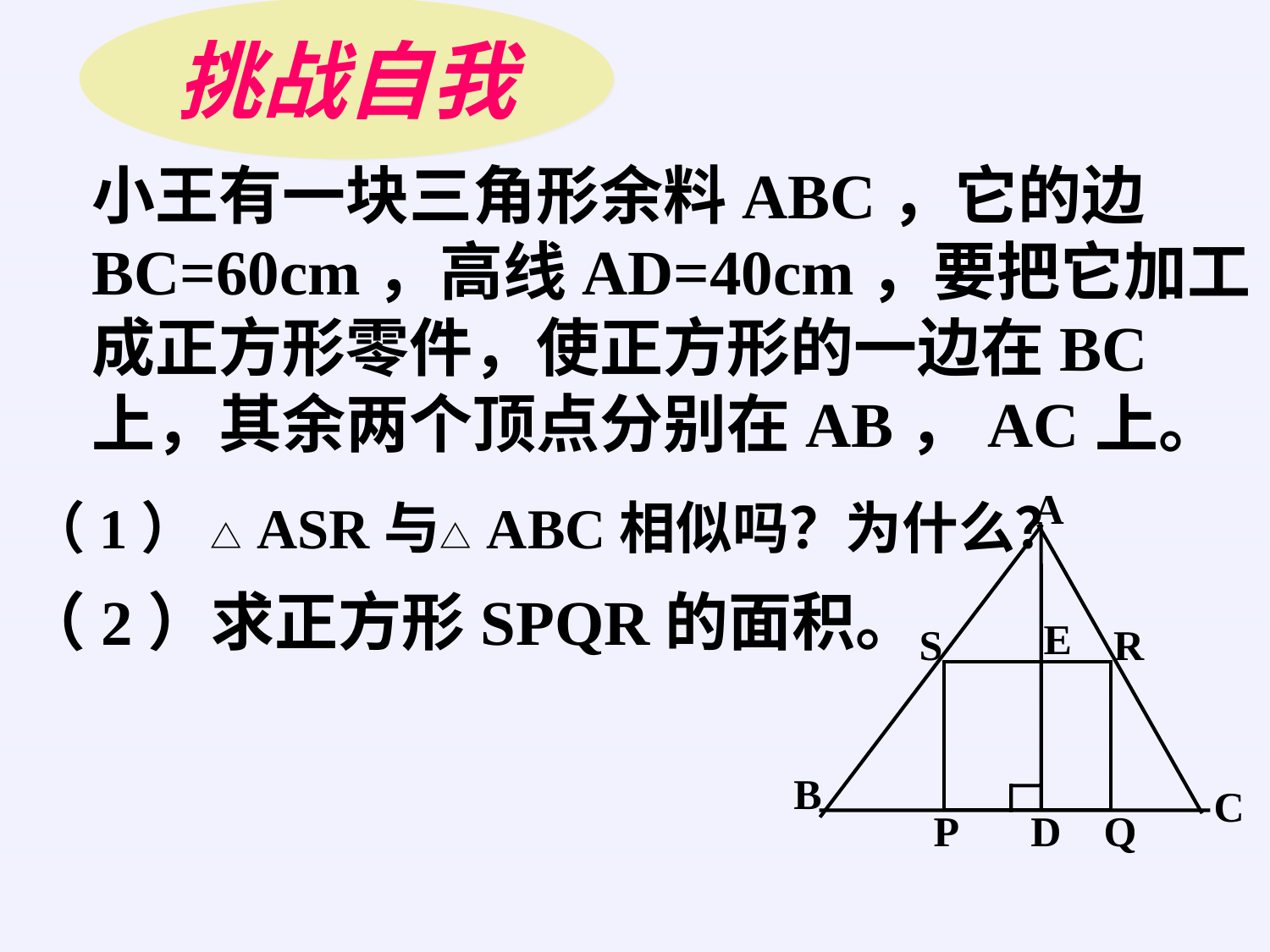

挑战自我
小王有一块三角形余料ABC，它的边BC=60cm，高线AD=40cm，要把它加工成正方形零件，使正方形的一边在BC上，其余两个顶点分别在AB，AC上。
A

E
S
R

B
C

P
D
Q

（1） △ ASR与△ ABC相似吗？为什么？
（2）求正方形SPQR的面积。